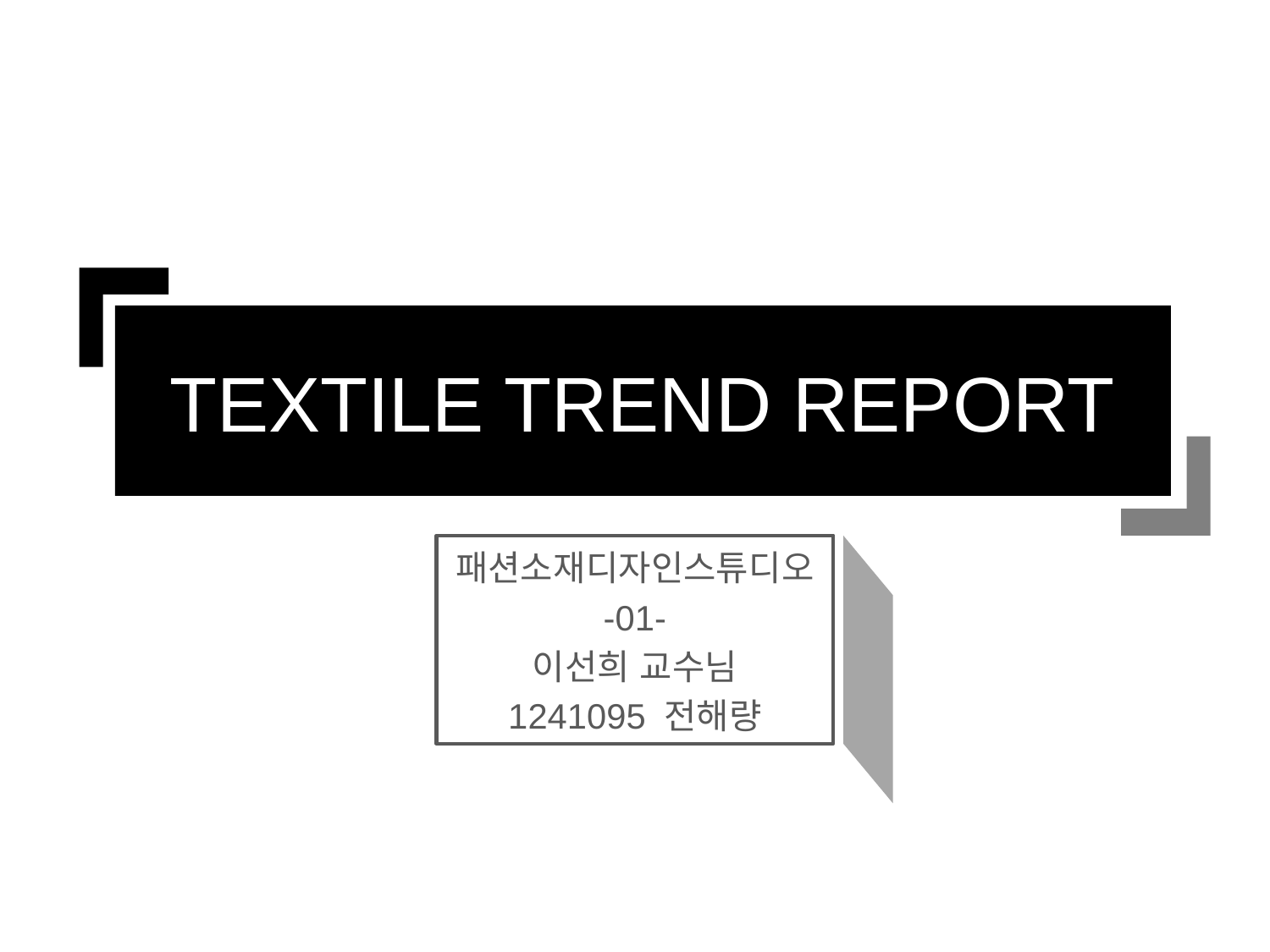

# TEXTILE TREND REPORT

패션소재디자인스튜디오
-01-
이선희 교수님
1241095 전해량